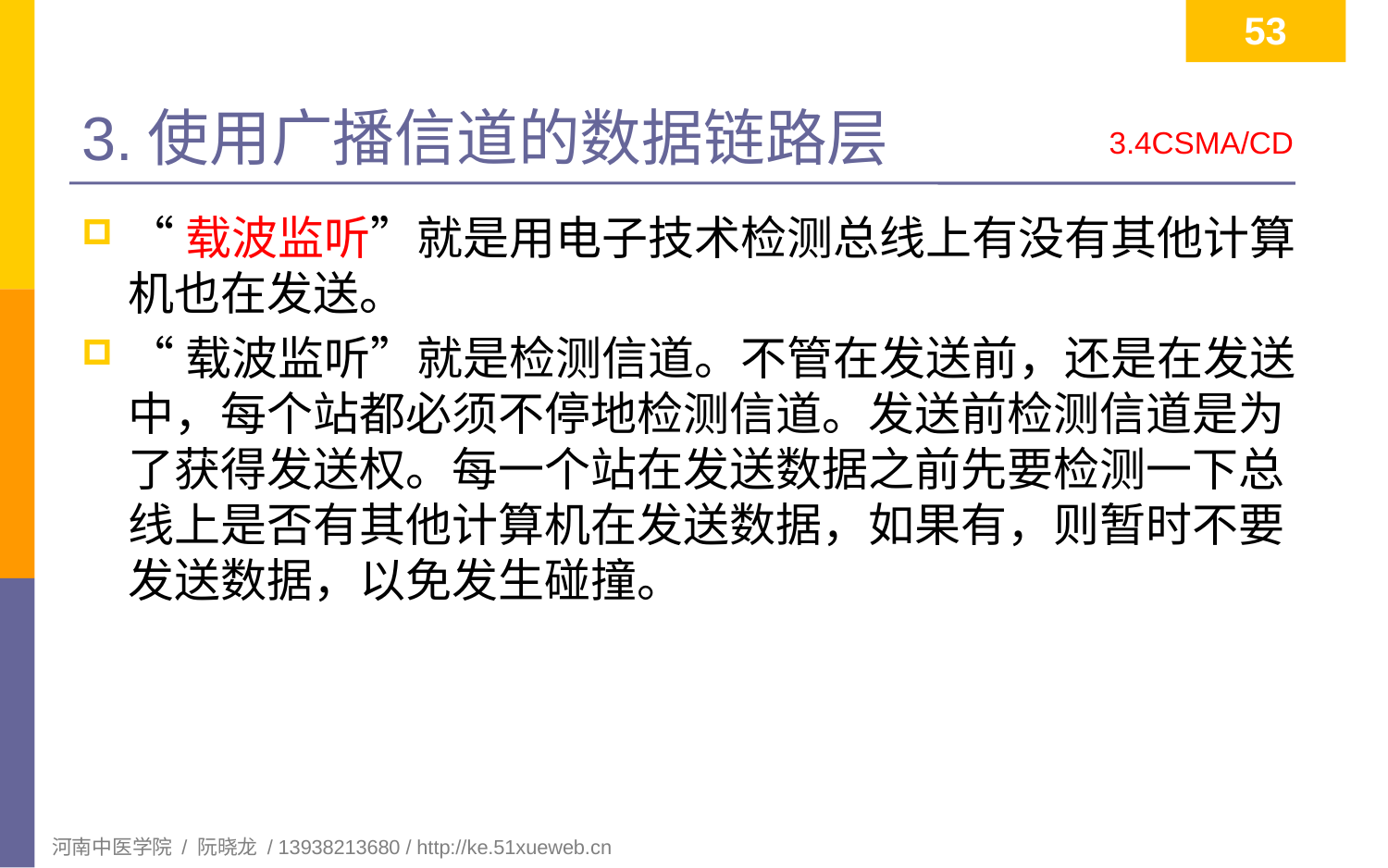

53
# 3.使用广播信道的数据链路层
3.4CSMA/CD
“载波监听”就是用电子技术检测总线上有没有其他计算机也在发送。
“载波监听”就是检测信道。不管在发送前，还是在发送中，每个站都必须不停地检测信道。发送前检测信道是为了获得发送权。每一个站在发送数据之前先要检测一下总线上是否有其他计算机在发送数据，如果有，则暂时不要发送数据，以免发生碰撞。